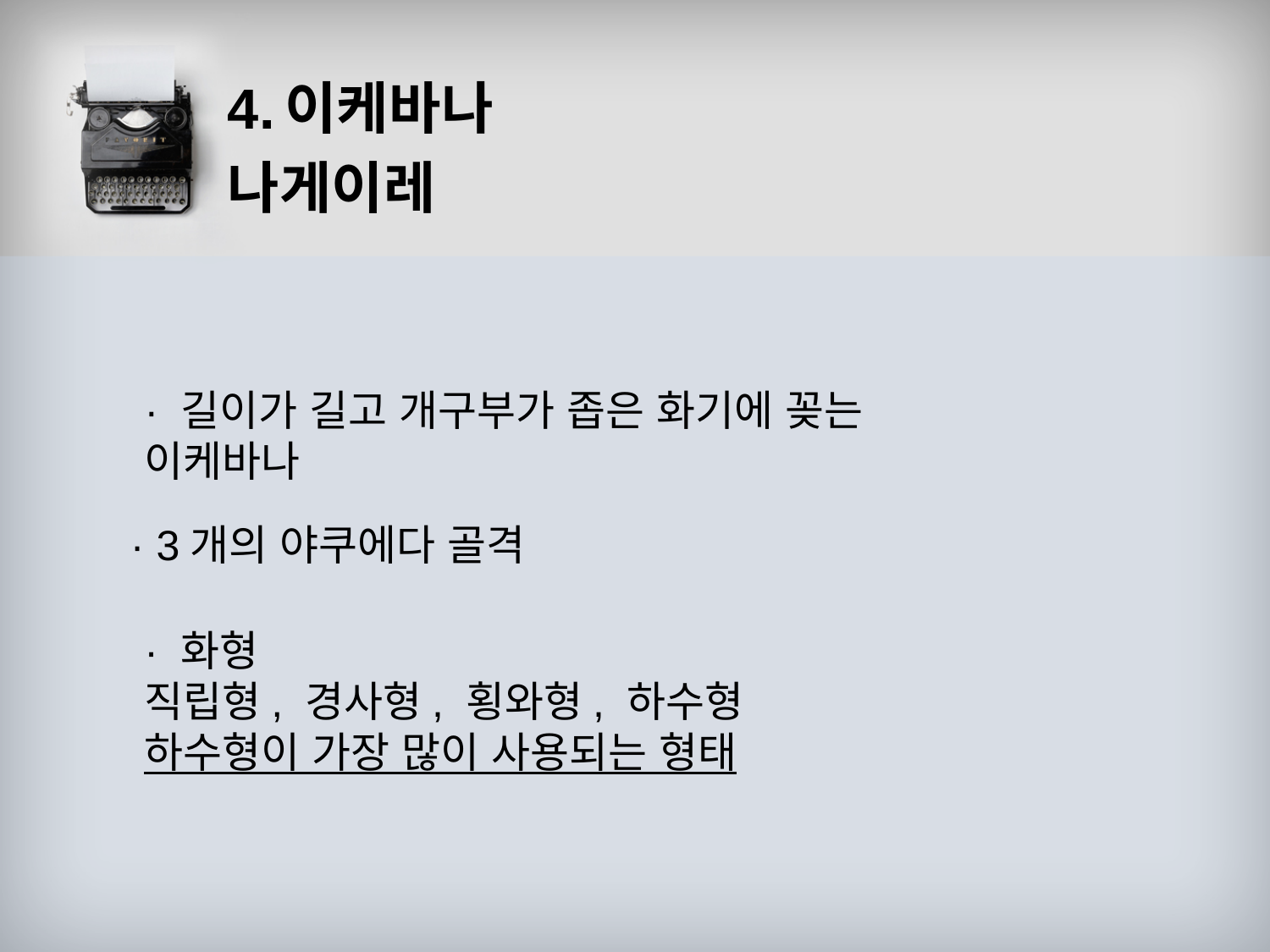

# 4.이케바나
나게이레

· 길이가 길고 개구부가 좁은 화기에 꽂는 이케바나

· 3개의 야쿠에다 골격
· 화형
직립형, 경사형, 횡와형, 하수형
하수형이 가장 많이 사용되는 형태